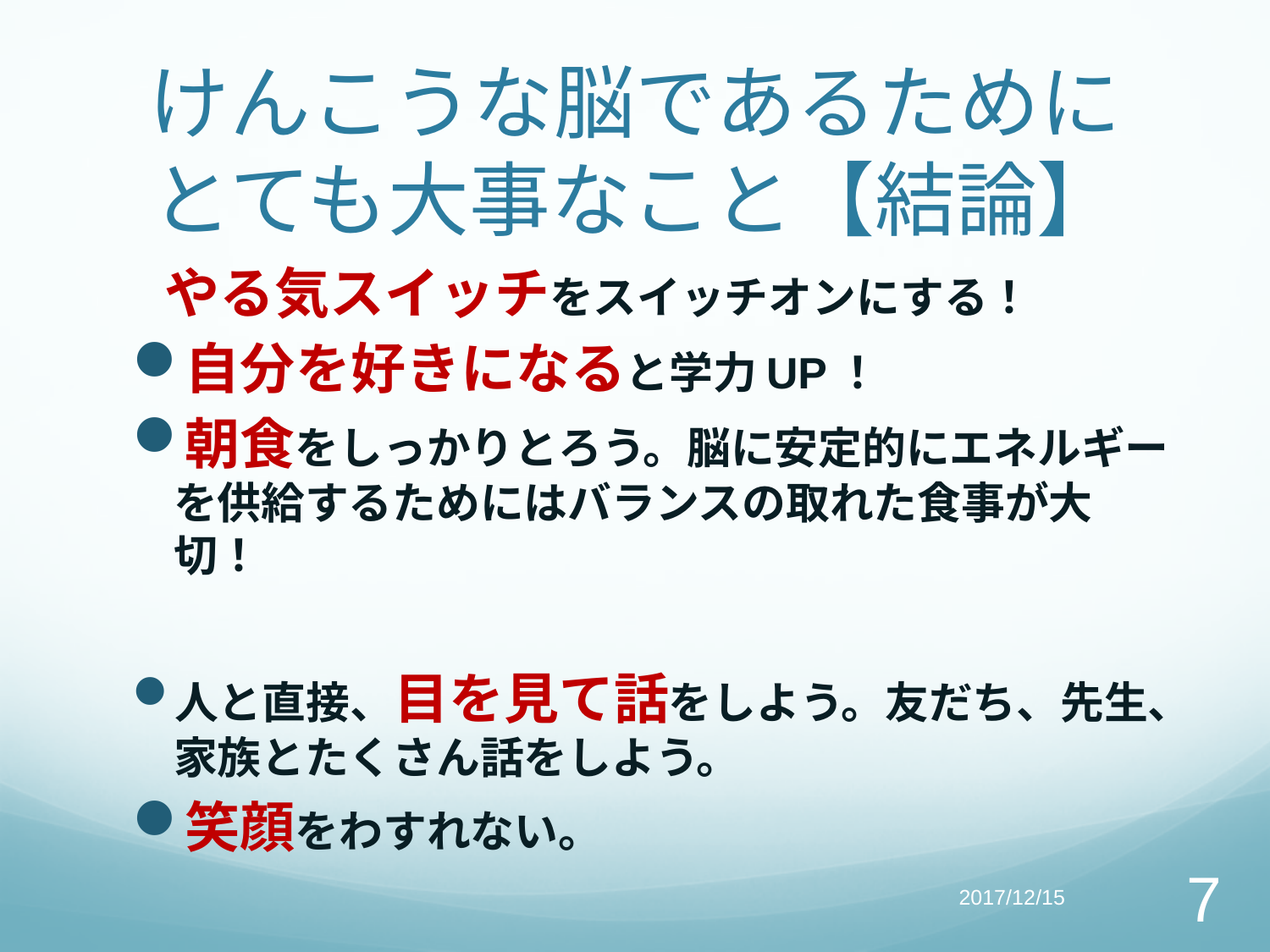

# けんこうな脳であるために とても大事なこと【結論】
　　やる気スイッチをスイッチオンにする！
自分を好きになると学力UP！
朝食をしっかりとろう。脳に安定的にエネルギーを供給するためにはバランスの取れた食事が大切！

人と直接、目を見て話をしよう。友だち、先生、家族とたくさん話をしよう。
笑顔をわすれない。
2017/12/15
7